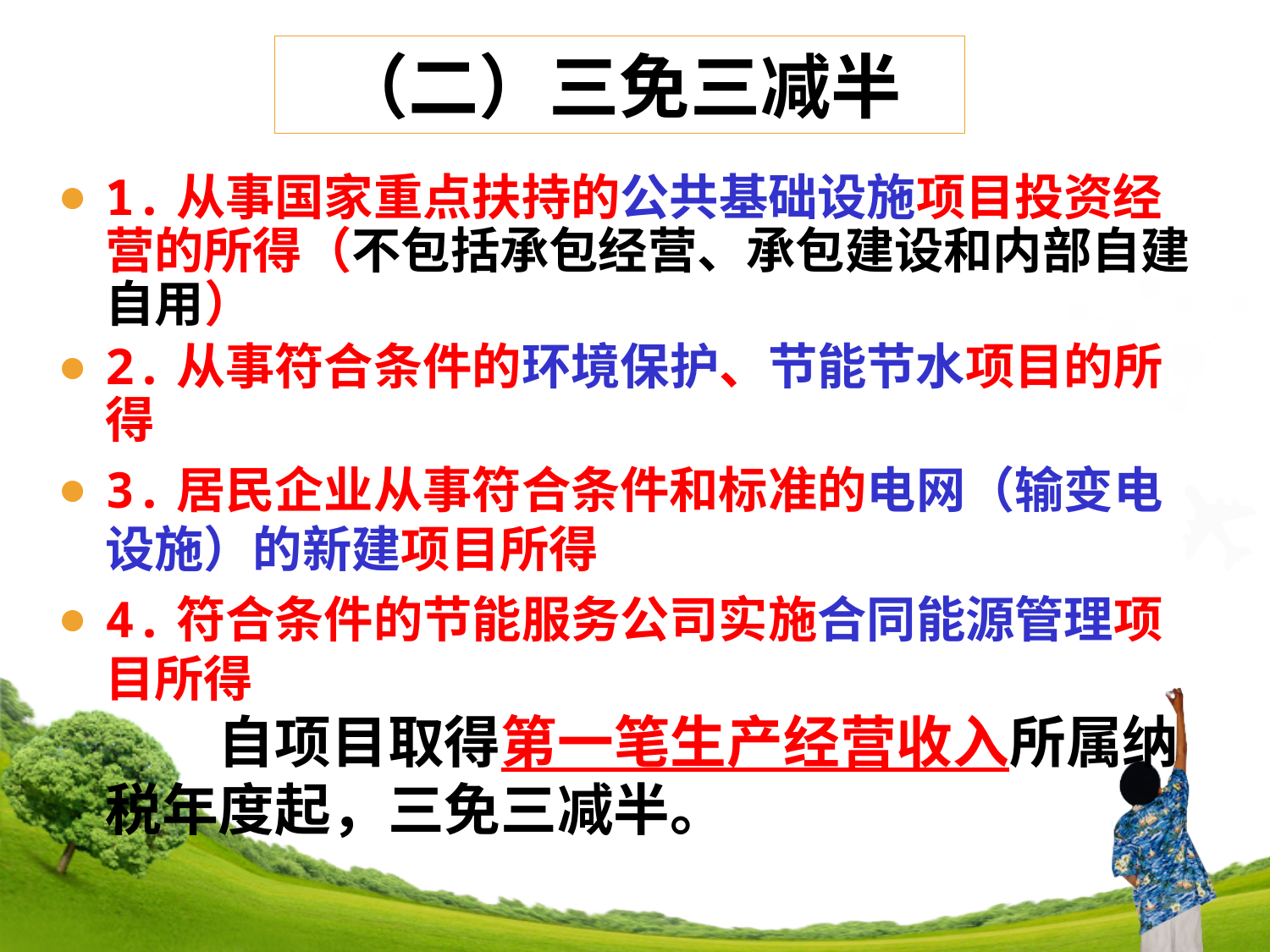

（二）三免三减半
1.从事国家重点扶持的公共基础设施项目投资经营的所得（不包括承包经营、承包建设和内部自建自用）
2.从事符合条件的环境保护、节能节水项目的所得
3.居民企业从事符合条件和标准的电网（输变电设施）的新建项目所得
4.符合条件的节能服务公司实施合同能源管理项目所得
　　自项目取得第一笔生产经营收入所属纳税年度起，三免三减半。